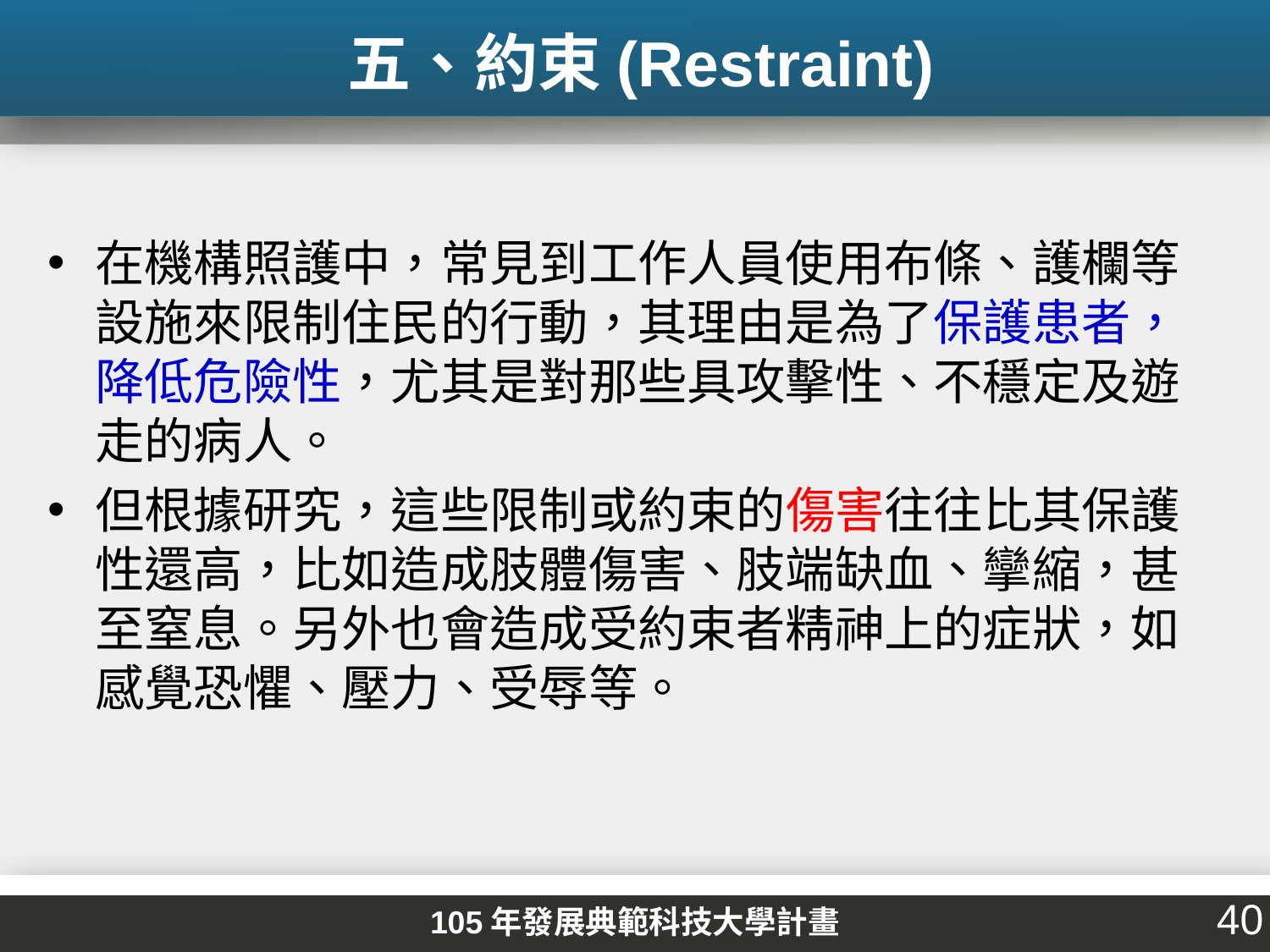

五、約束(Restraint)
在機構照護中，常見到工作人員使用布條、護欄等設施來限制住民的行動，其理由是為了保護患者，降低危險性，尤其是對那些具攻擊性、不穩定及遊走的病人。
但根據研究，這些限制或約束的傷害往往比其保護性還高，比如造成肢體傷害、肢端缺血、攣縮，甚至窒息。另外也會造成受約束者精神上的症狀，如感覺恐懼、壓力、受辱等。